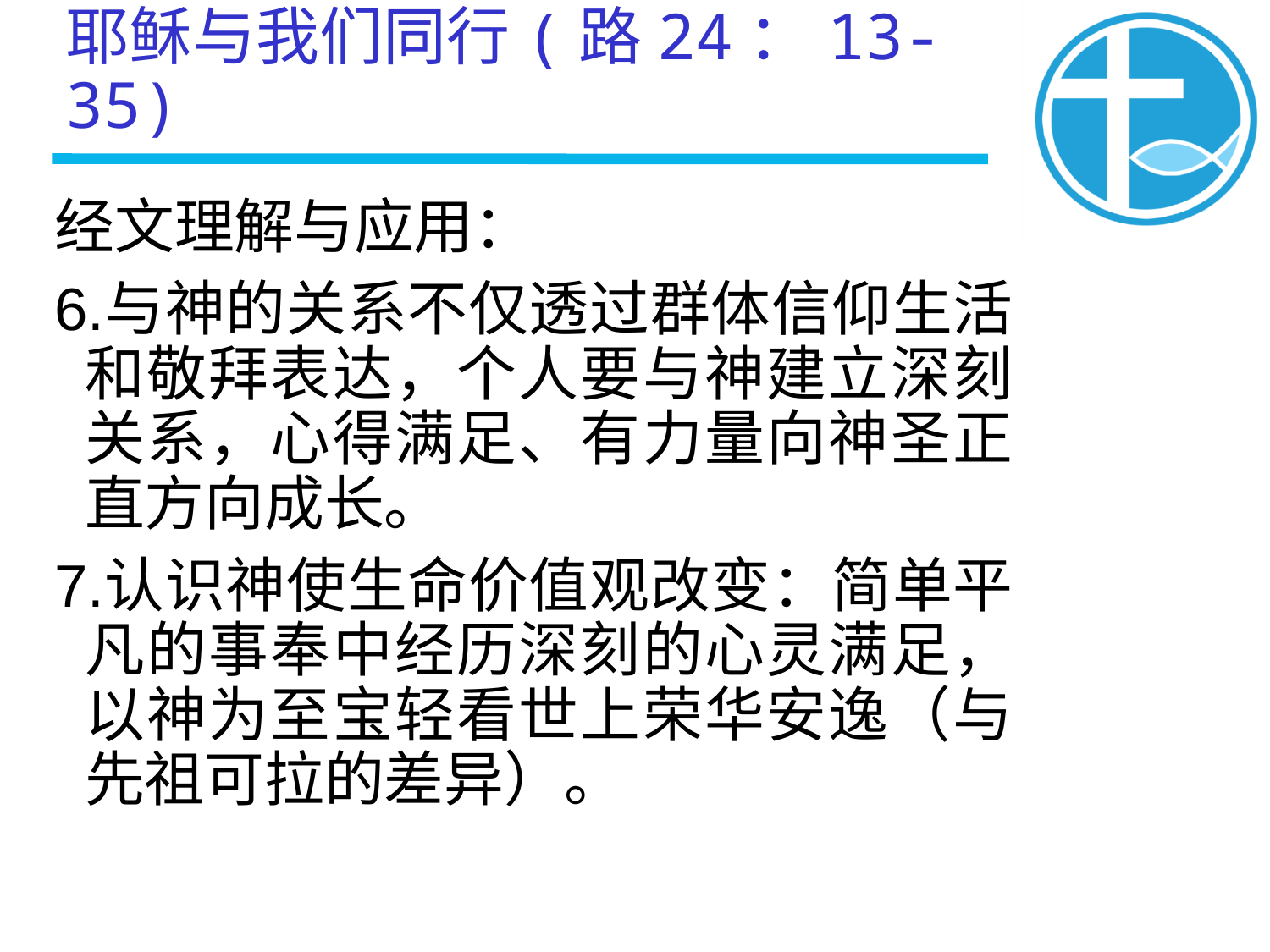

耶稣与我们同行(路24：13-35)
经文理解与应用：
与神的关系不仅透过群体信仰生活和敬拜表达，个人要与神建立深刻关系，心得满足、有力量向神圣正直方向成长。
认识神使生命价值观改变：简单平凡的事奉中经历深刻的心灵满足，以神为至宝轻看世上荣华安逸（与先祖可拉的差异）。